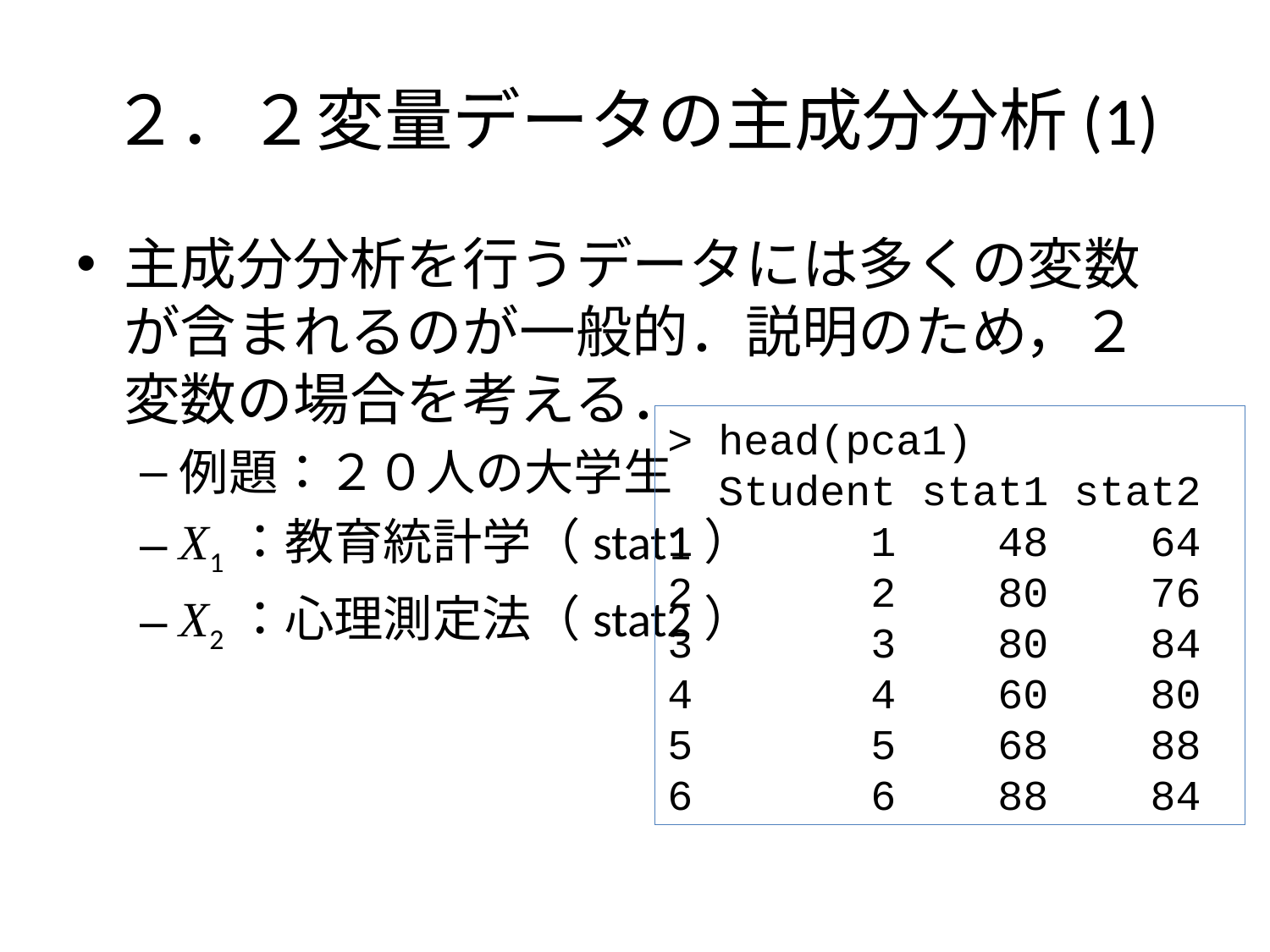

# ２．２変量データの主成分分析(1)
主成分分析を行うデータには多くの変数が含まれるのが一般的．説明のため，２変数の場合を考える．
例題：２０人の大学生
X1：教育統計学（stat1）
X2：心理測定法（stat2）
> head(pca1)
  Student stat1 stat2
1       1    48    64
2       2    80    76
3       3    80    84
4       4    60    80
5       5    68    88
6       6    88    84